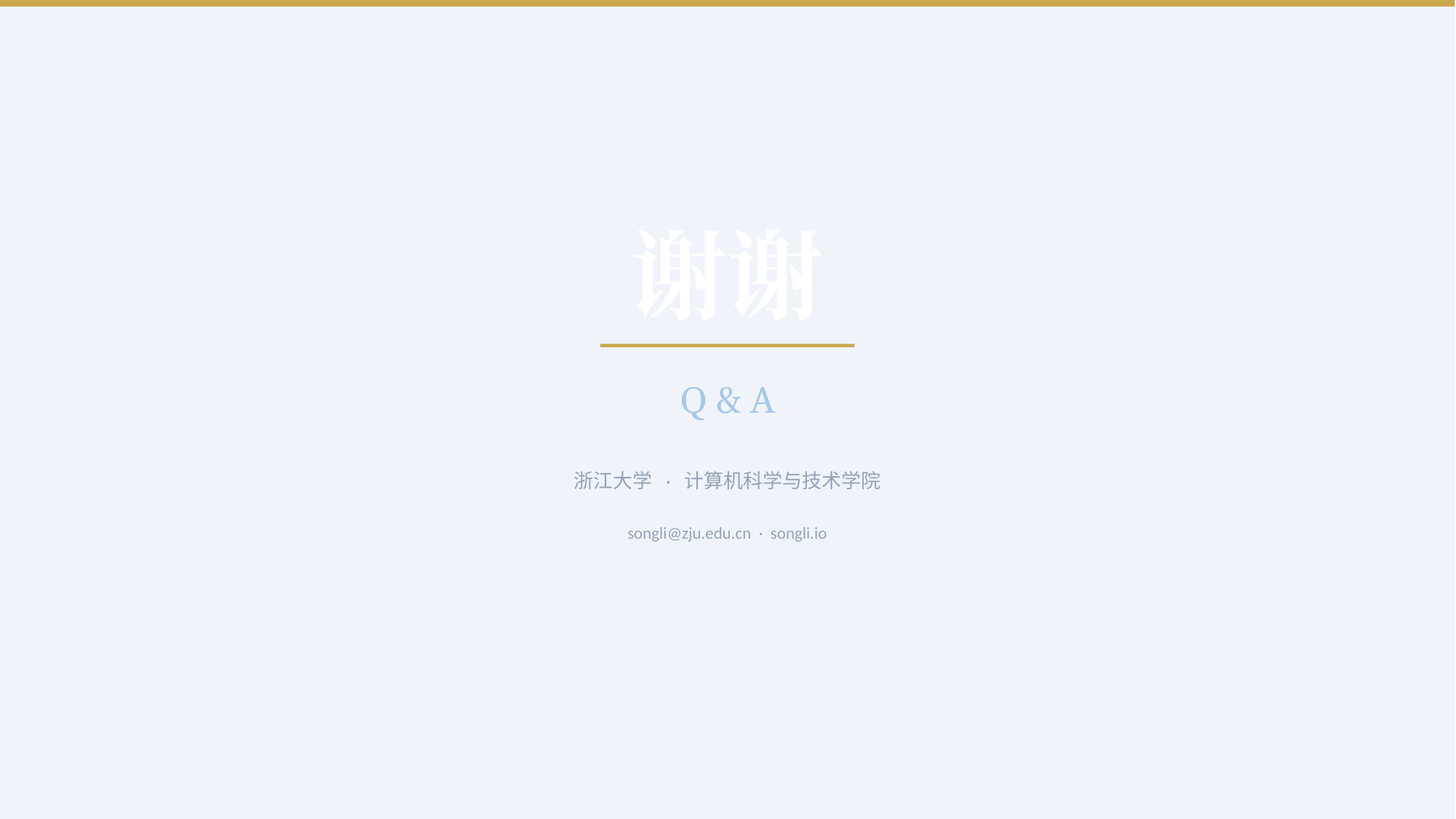

谢谢

Q & A
浙江大学  ·  计算机科学与技术学院
songli@zju.edu.cn  ·  songli.io